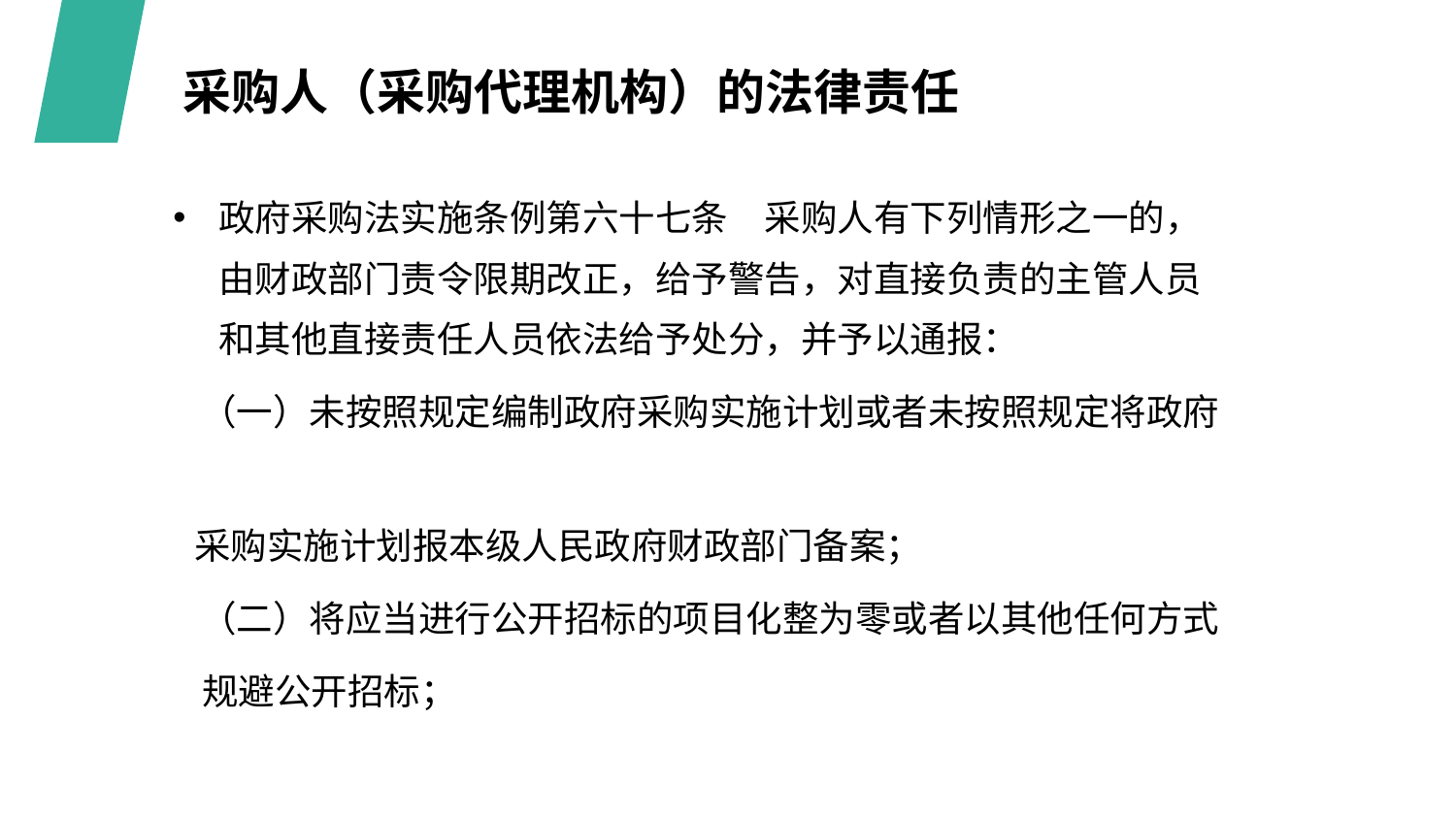

采购人（采购代理机构）的法律责任
政府采购法实施条例第六十七条　采购人有下列情形之一的，由财政部门责令限期改正，给予警告，对直接负责的主管人员和其他直接责任人员依法给予处分，并予以通报：
　　（一）未按照规定编制政府采购实施计划或者未按照规定将政府
       采购实施计划报本级人民政府财政部门备案；
　　（二）将应当进行公开招标的项目化整为零或者以其他任何方式
        规避公开招标；